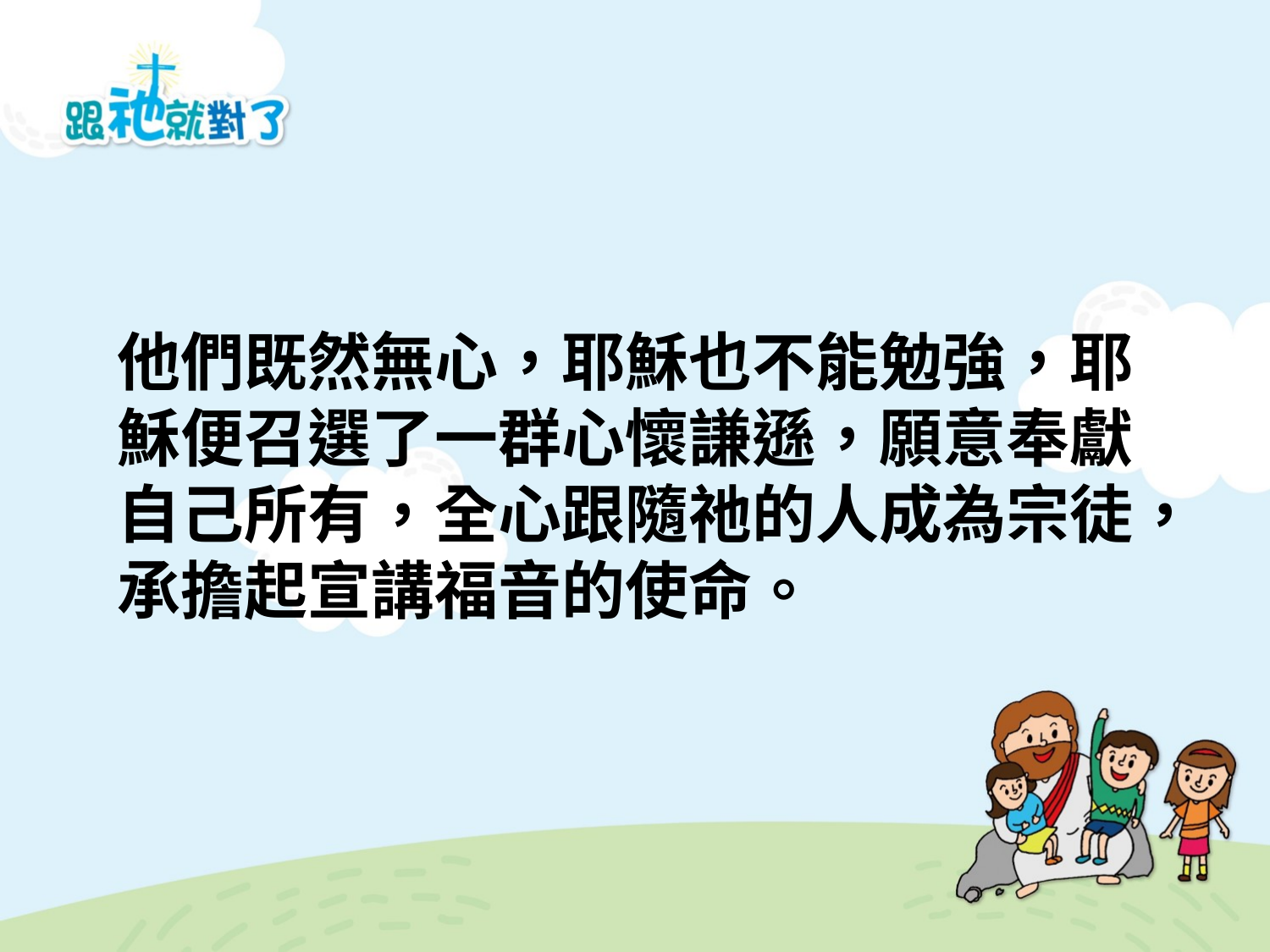

他們既然無心，耶穌也不能勉強，耶穌便召選了一群心懷謙遜，願意奉獻自己所有，全心跟隨祂的人成為宗徒，承擔起宣講福音的使命。